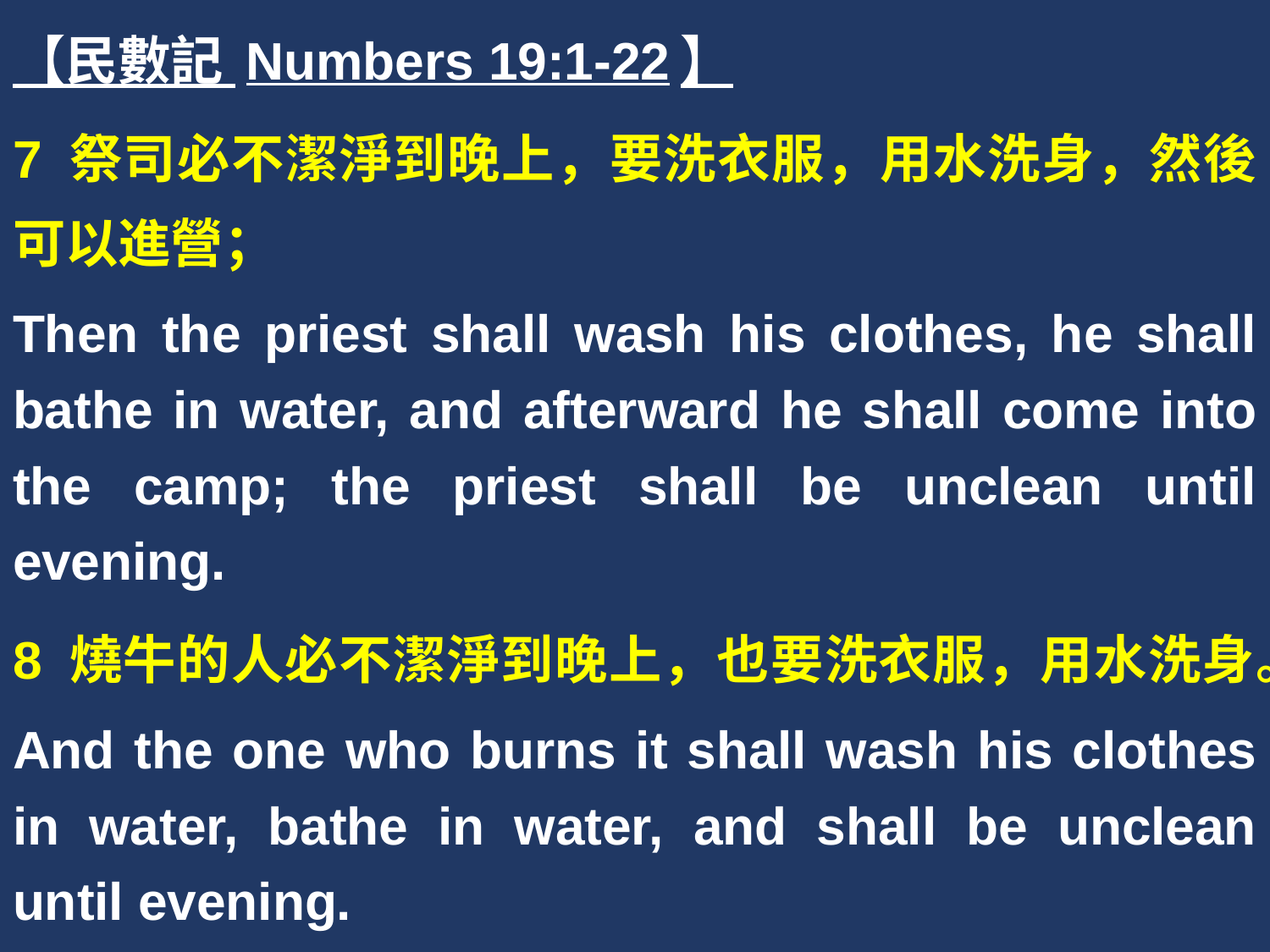

【民數記 Numbers 19:1-22】
7 祭司必不潔淨到晚上，要洗衣服，用水洗身，然後可以進營；
Then the priest shall wash his clothes, he shall bathe in water, and afterward he shall come into the camp; the priest shall be unclean until evening.
8 燒牛的人必不潔淨到晚上，也要洗衣服，用水洗身。
And the one who burns it shall wash his clothes in water, bathe in water, and shall be unclean until evening.